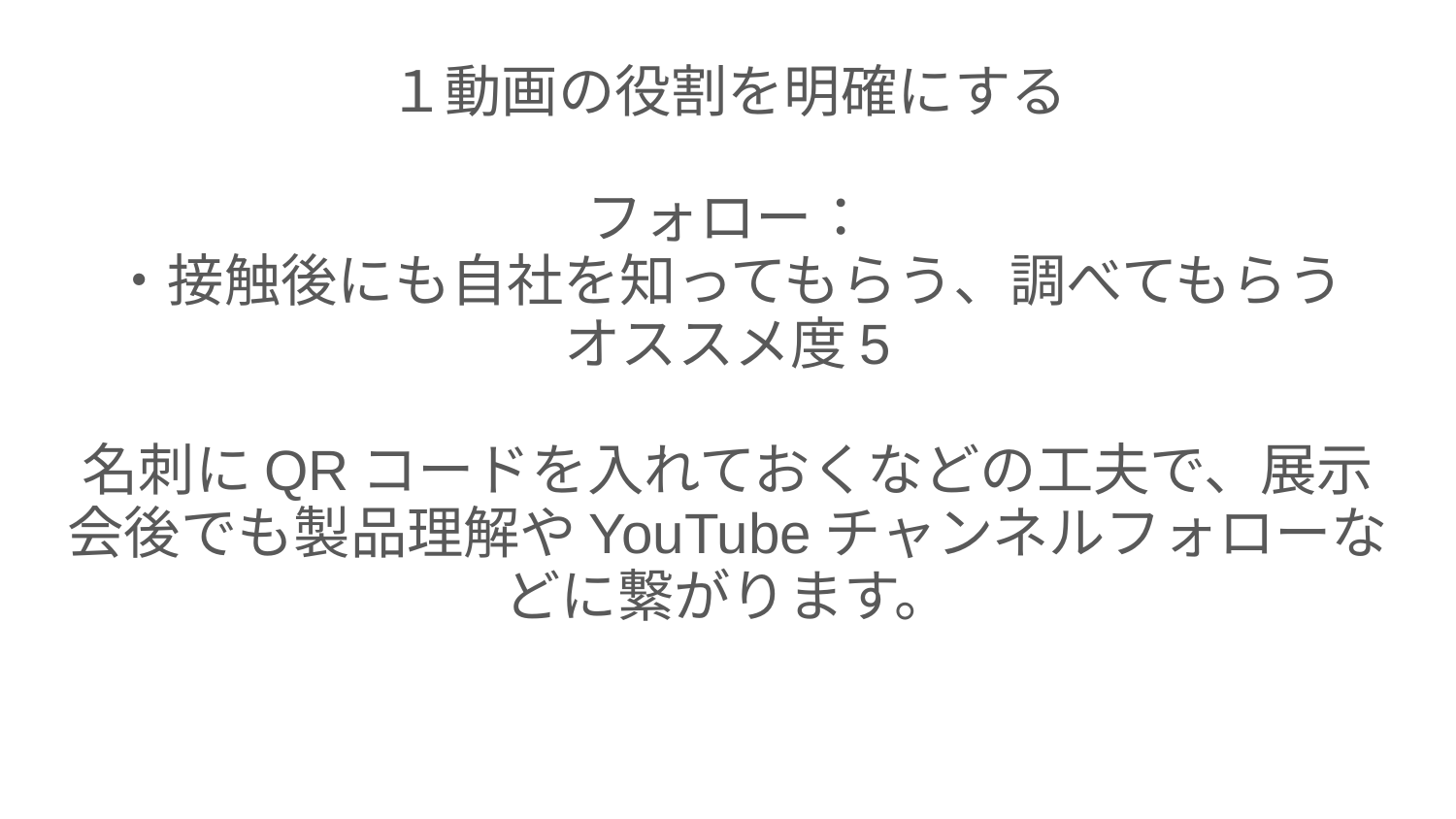

１動画の役割を明確にする

フォロー：
・接触後にも自社を知ってもらう、調べてもらう
オススメ度5

名刺にQRコードを入れておくなどの工夫で、展示会後でも製品理解やYouTubeチャンネルフォローなどに繋がります。